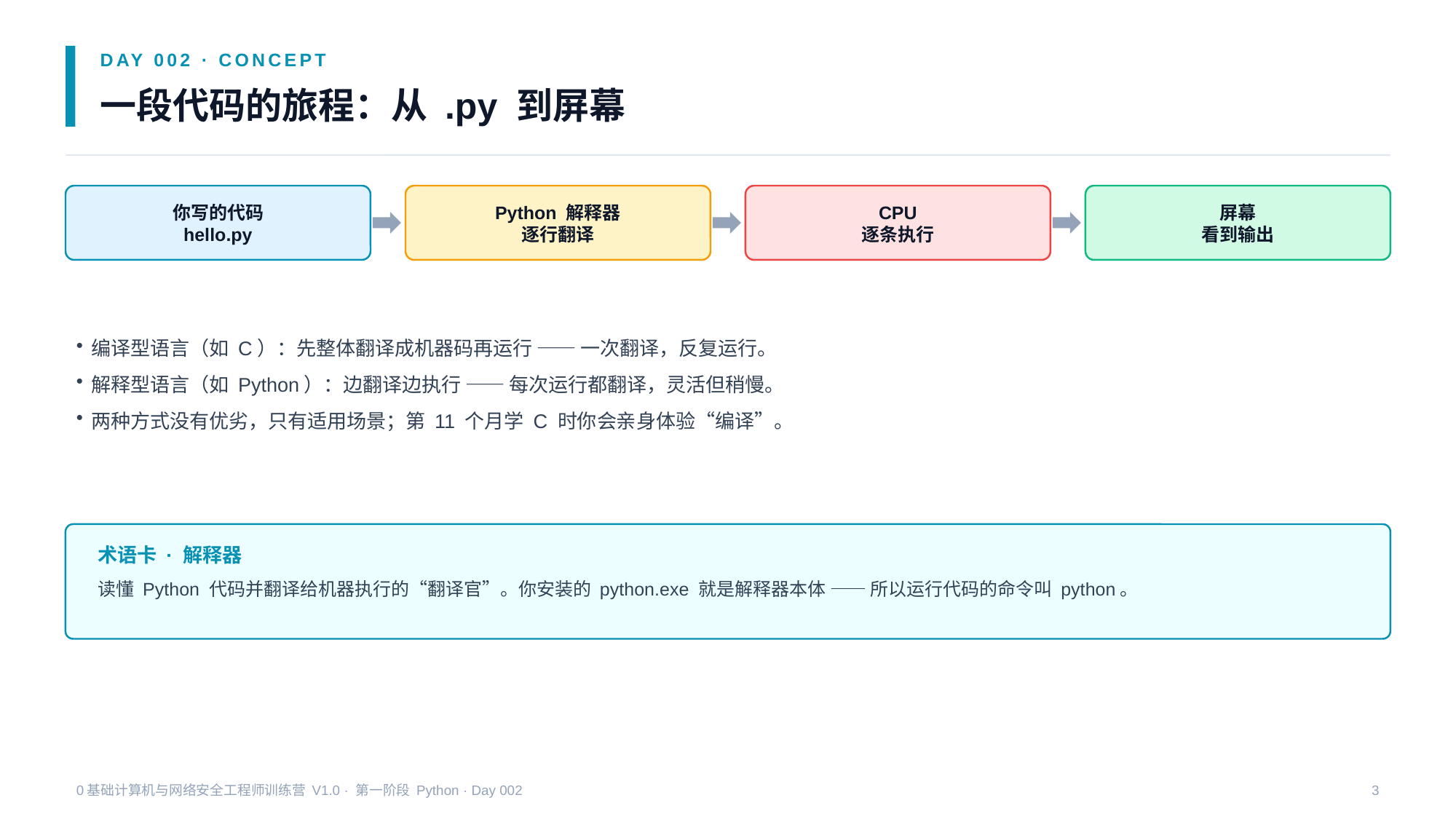

DAY 002 · CONCEPT

一段代码的旅程：从 .py 到屏幕

你写的代码
hello.py

Python 解释器
逐行翻译

CPU
逐条执行

屏幕
看到输出

编译型语言（如 C）：先整体翻译成机器码再运行 —— 一次翻译，反复运行。
解释型语言（如 Python）：边翻译边执行 —— 每次运行都翻译，灵活但稍慢。
两种方式没有优劣，只有适用场景；第 11 个月学 C 时你会亲身体验“编译”。

术语卡 · 解释器
读懂 Python 代码并翻译给机器执行的“翻译官”。你安装的 python.exe 就是解释器本体 —— 所以运行代码的命令叫 python。
0基础计算机与网络安全工程师训练营 V1.0 · 第一阶段 Python · Day 002
3